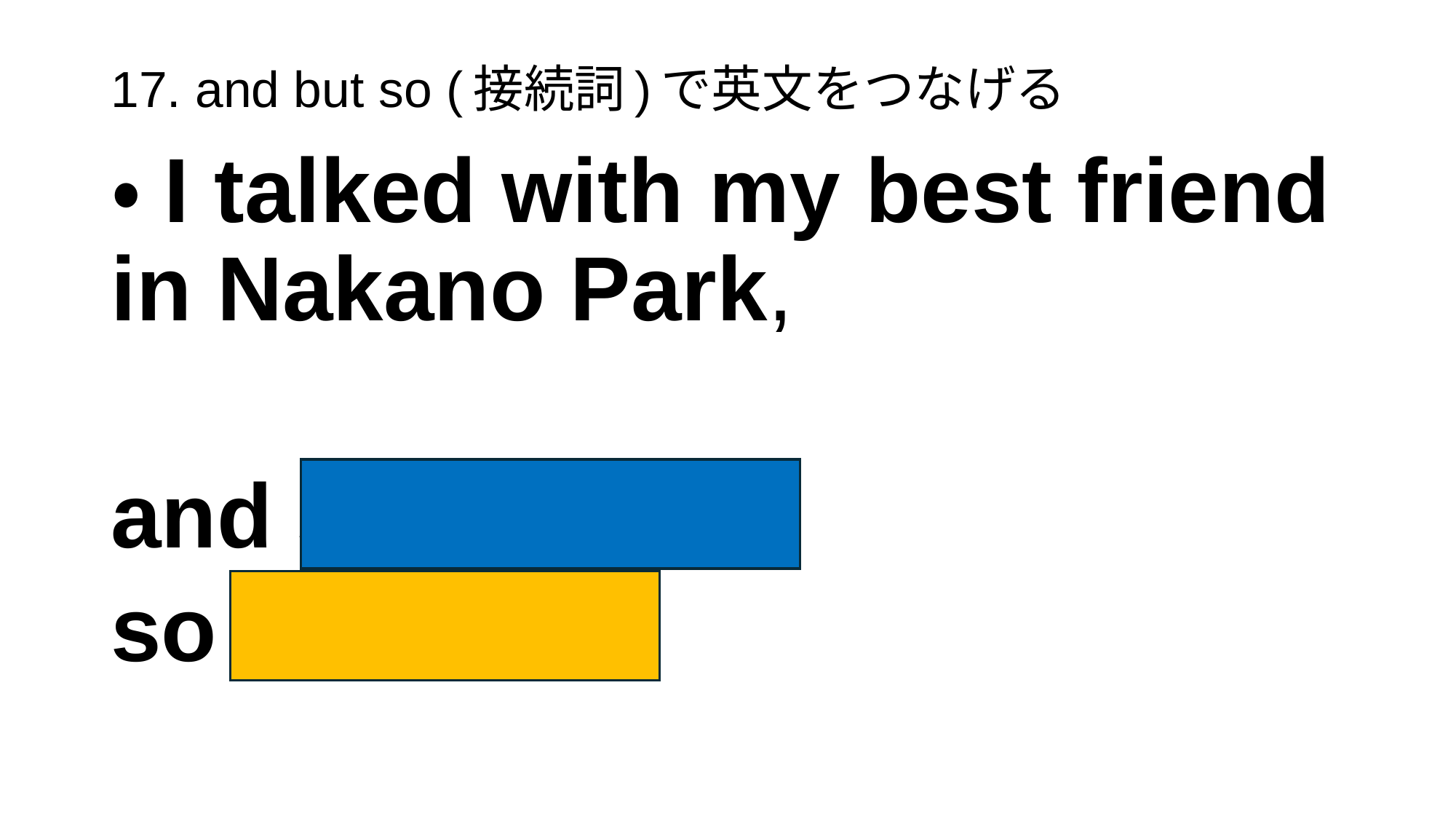

# 17. and but so (接続詞)で英文をつなげる
・I talked with my best friend in Nakano Park,

and she is funny,
so I like her.